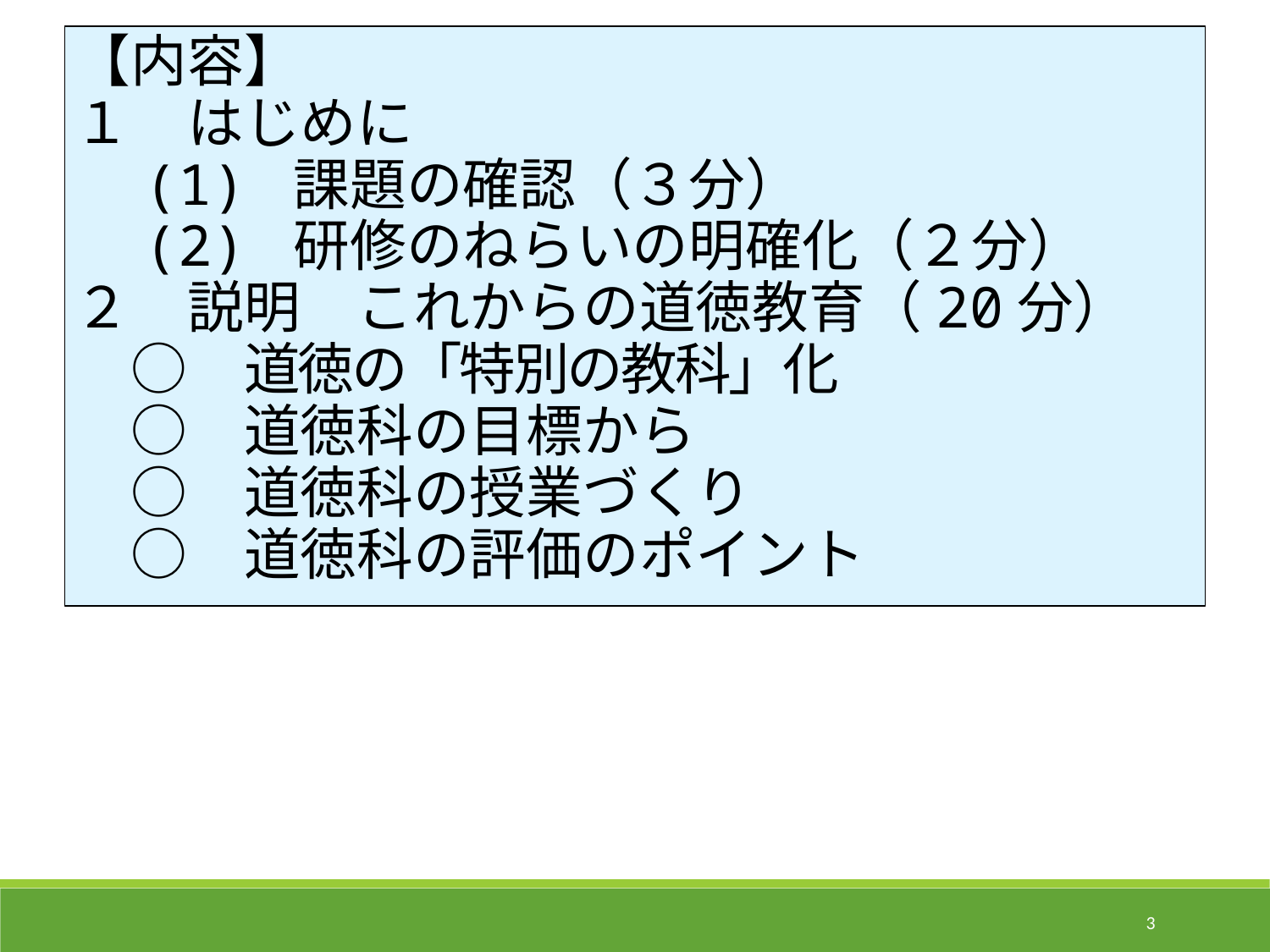

【内容】
１　はじめに
　(1) 課題の確認（３分）
　(2) 研修のねらいの明確化（２分）
２　説明　これからの道徳教育（20分）
　○　道徳の「特別の教科」化
　○　道徳科の目標から
　○　道徳科の授業づくり
　○　道徳科の評価のポイント

3